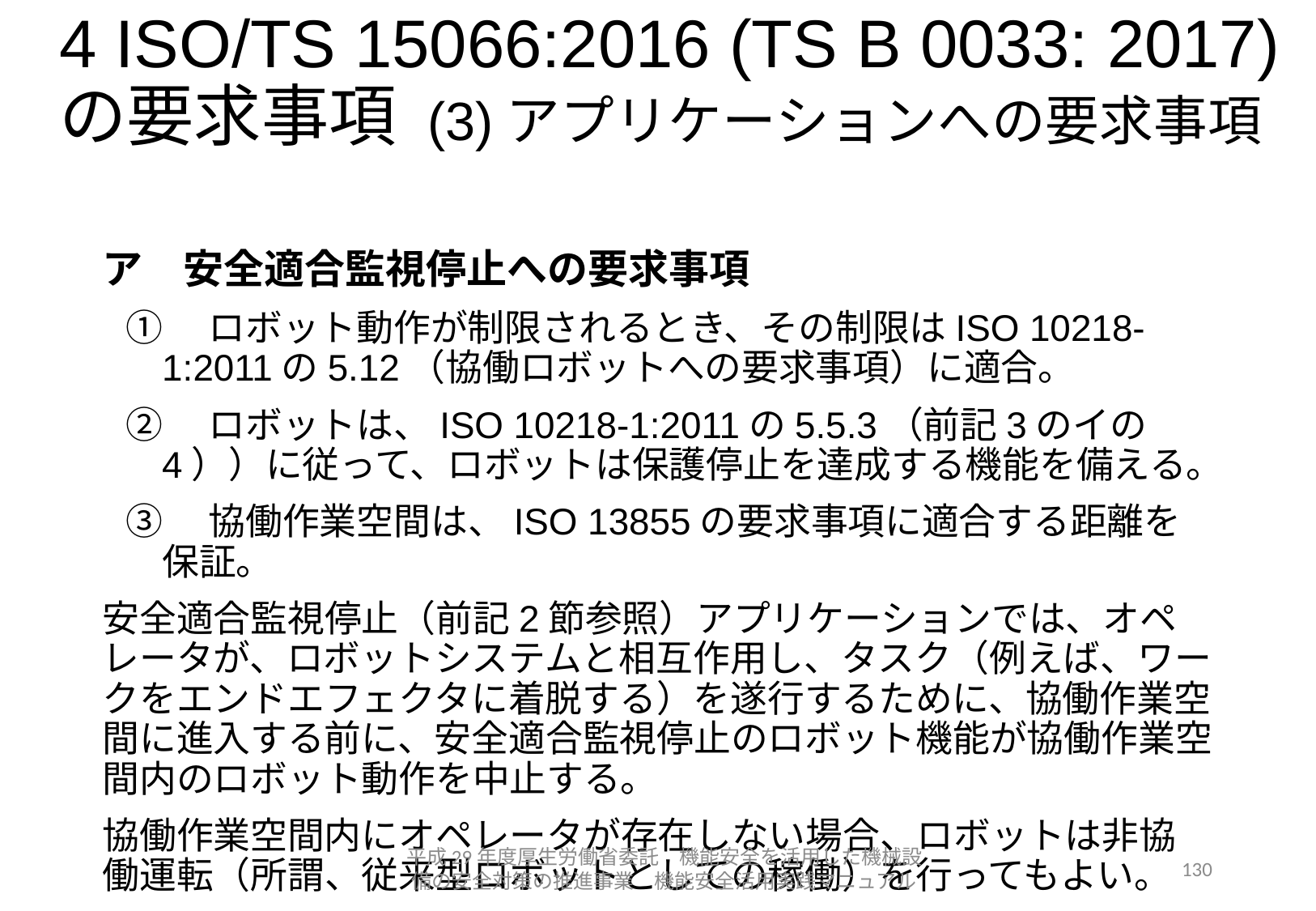

# 4 ISO/TS 15066:2016 (TS B 0033: 2017) の要求事項 (3)アプリケーションへの要求事項
ア　安全適合監視停止への要求事項
①　ロボット動作が制限されるとき、その制限はISO 10218-1:2011の5.12（協働ロボットへの要求事項）に適合。
②　ロボットは、ISO 10218-1:2011の5.5.3（前記3のイの4））に従って、ロボットは保護停止を達成する機能を備える。
③　協働作業空間は、ISO 13855の要求事項に適合する距離を保証。
安全適合監視停止（前記2節参照）アプリケーションでは、オペレータが、ロボットシステムと相互作用し、タスク（例えば、ワークをエンドエフェクタに着脱する）を遂行するために、協働作業空間に進入する前に、安全適合監視停止のロボット機能が協働作業空間内のロボット動作を中止する。
協働作業空間内にオペレータが存在しない場合、ロボットは非協働運転（所謂、従来型ロボットとしての稼働）を行ってもよい。
平成29年度厚生労働省委託　機能安全を活用した機械設備の安全対策の推進事業　機能安全活用実践マニュアル
130